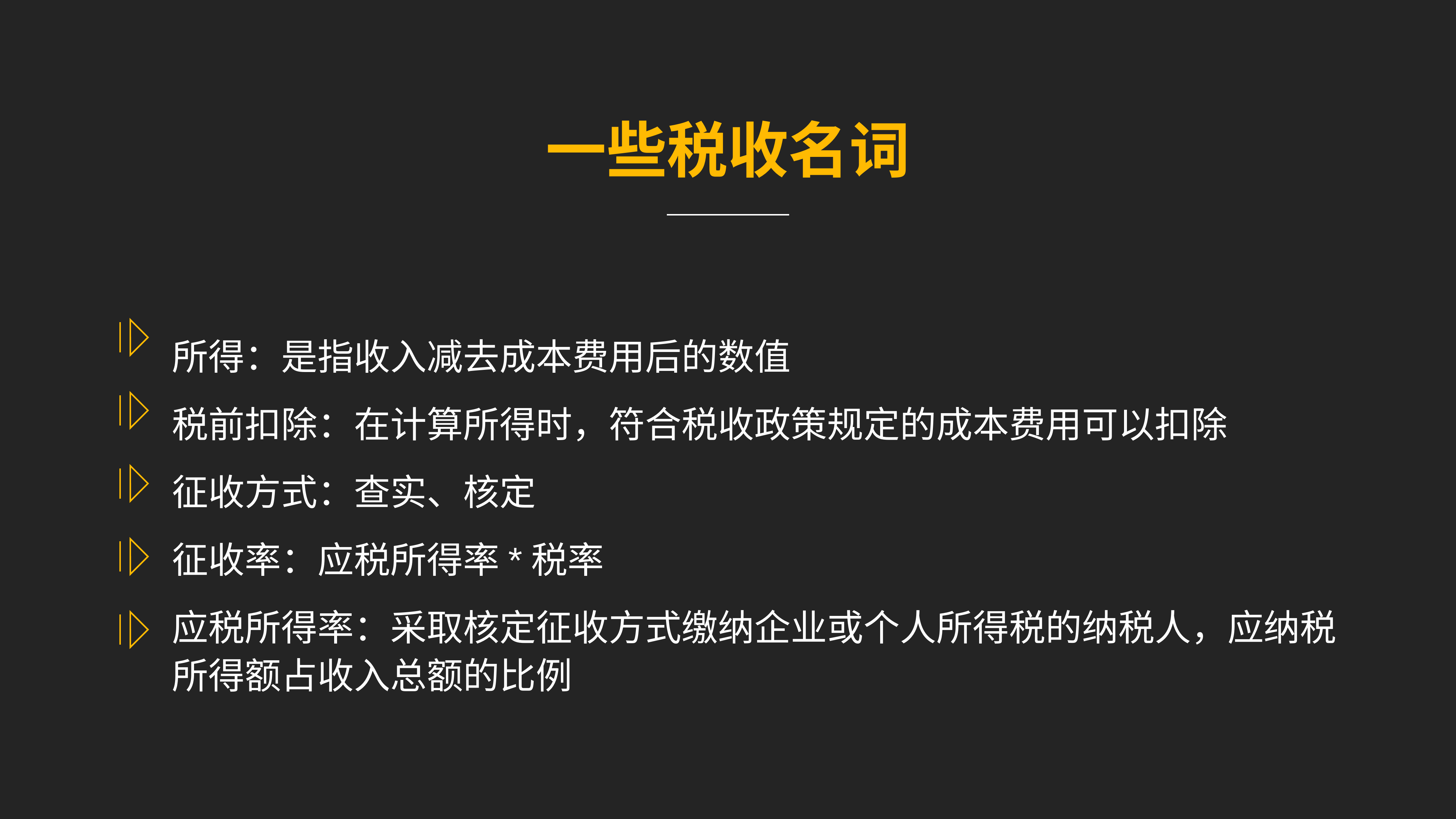

一些税收名词

所得：是指收入减去成本费用后的数值
税前扣除：在计算所得时，符合税收政策规定的成本费用可以扣除
征收方式：查实、核定
征收率：应税所得率*税率
应税所得率：采取核定征收方式缴纳企业或个人所得税的纳税人，应纳税所得额占收入总额的比例